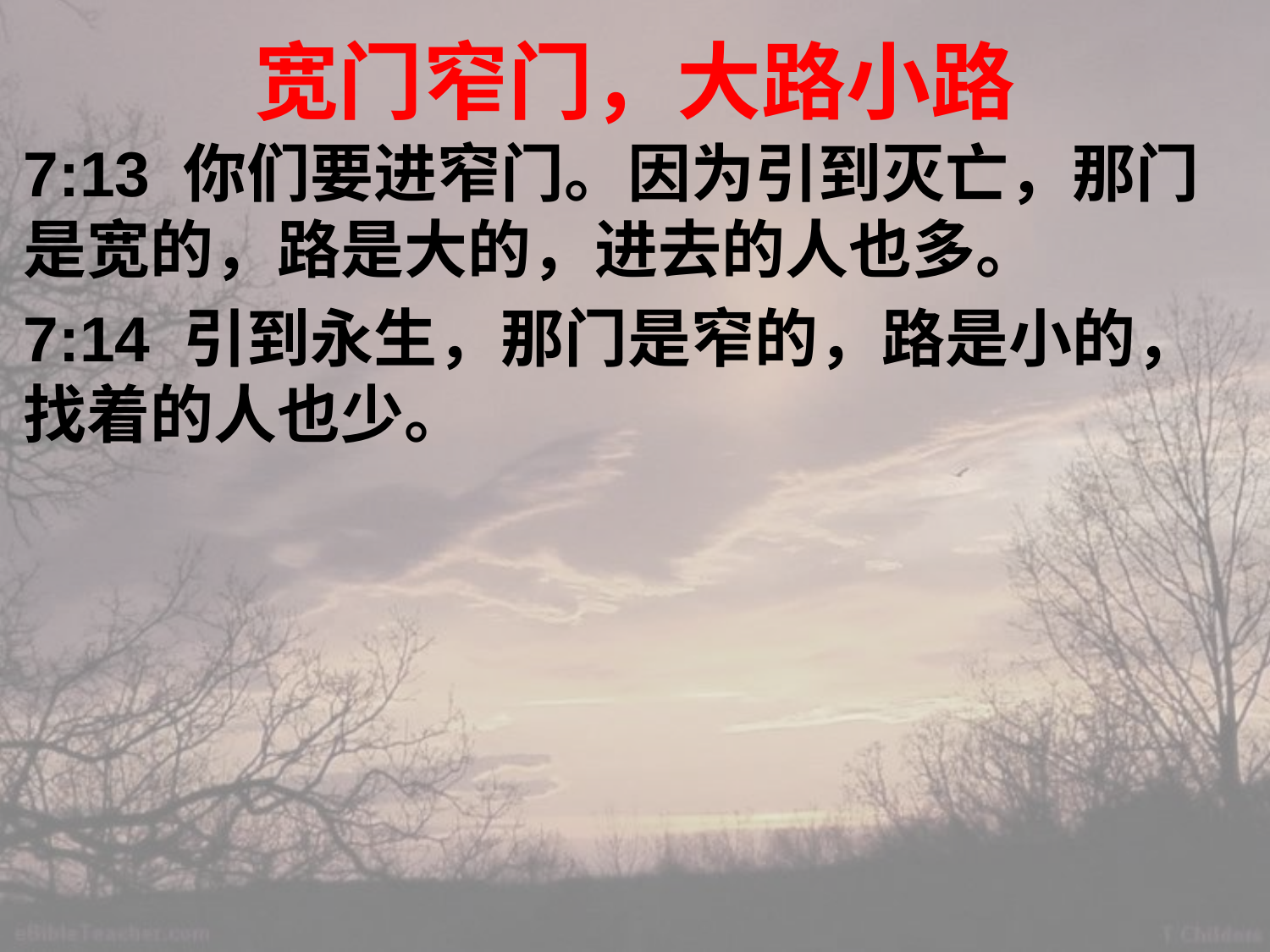

# 宽门窄门，大路小路
7:13 你们要进窄门。因为引到灭亡，那门是宽的，路是大的，进去的人也多。
7:14 引到永生，那门是窄的，路是小的，找着的人也少。